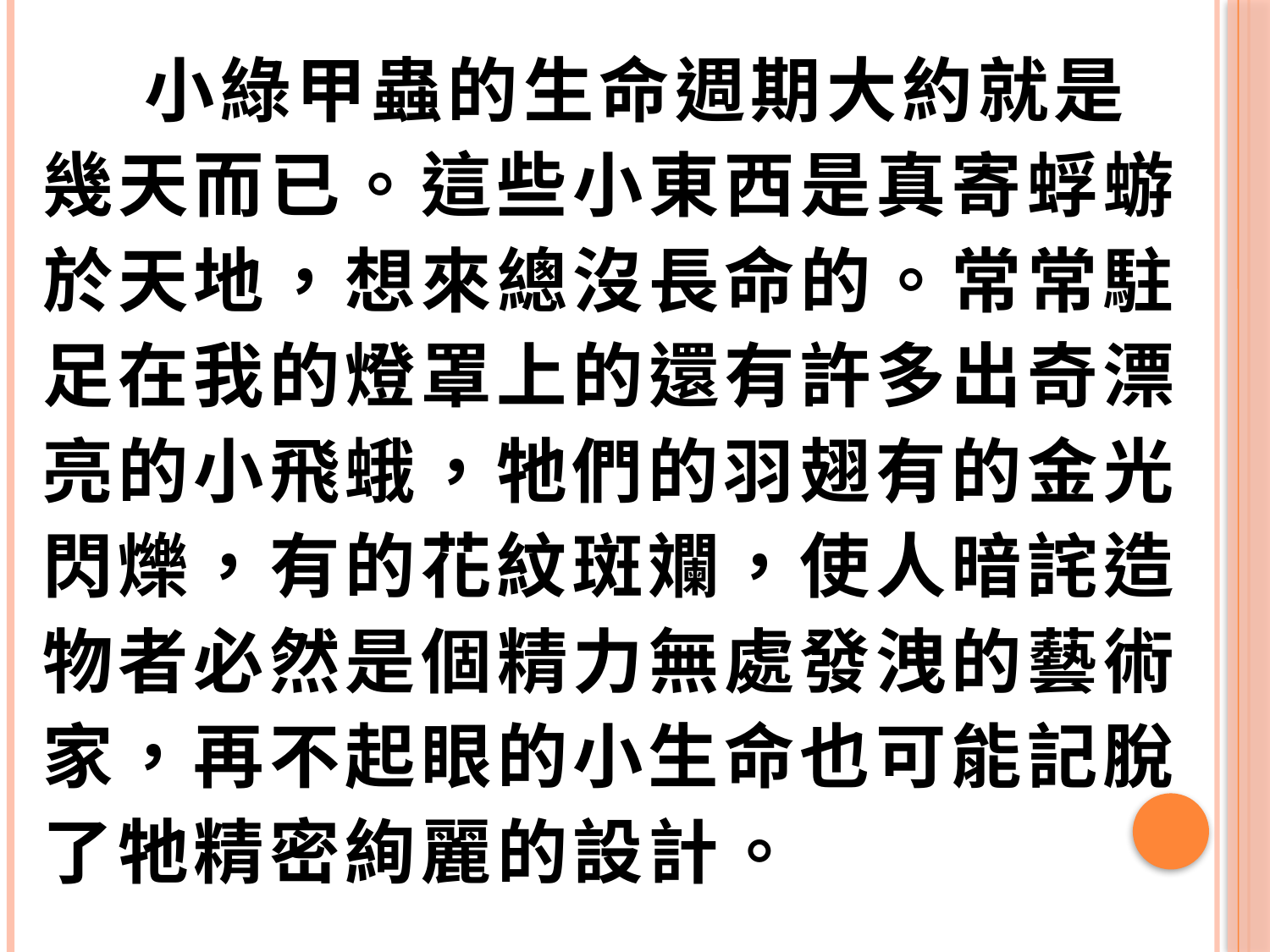

小綠甲蟲的生命週期大約就是
幾天而已。這些小東西是真寄蜉蝣
於天地，想來總沒長命的。常常駐
足在我的燈罩上的還有許多出奇漂
亮的小飛蛾，牠們的羽翅有的金光
閃爍，有的花紋斑斕，使人暗詫造
物者必然是個精力無處發洩的藝術
家，再不起眼的小生命也可能記脫
了牠精密絢麗的設計。

|  |
| --- |